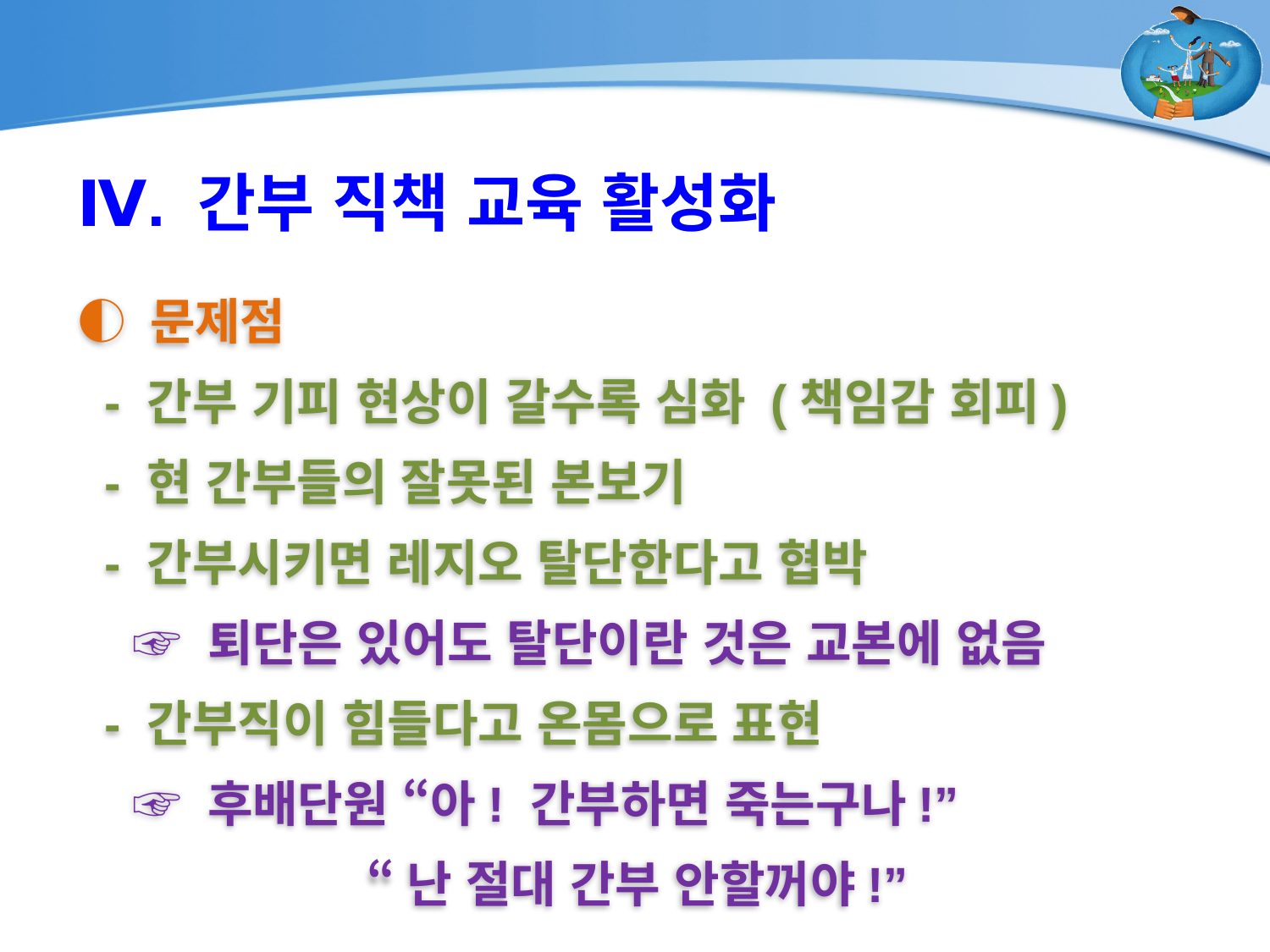

Ⅳ. 간부 직책 교육 활성화
◐ 문제점
  - 간부 기피 현상이 갈수록 심화 (책임감 회피)
  - 현 간부들의 잘못된 본보기
  - 간부시키면 레지오 탈단한다고 협박
    ☞ 퇴단은 있어도 탈단이란 것은 교본에 없음
  - 간부직이 힘들다고 온몸으로 표현
    ☞ 후배단원 “아! 간부하면 죽는구나!”
                     “난 절대 간부 안할꺼야!”